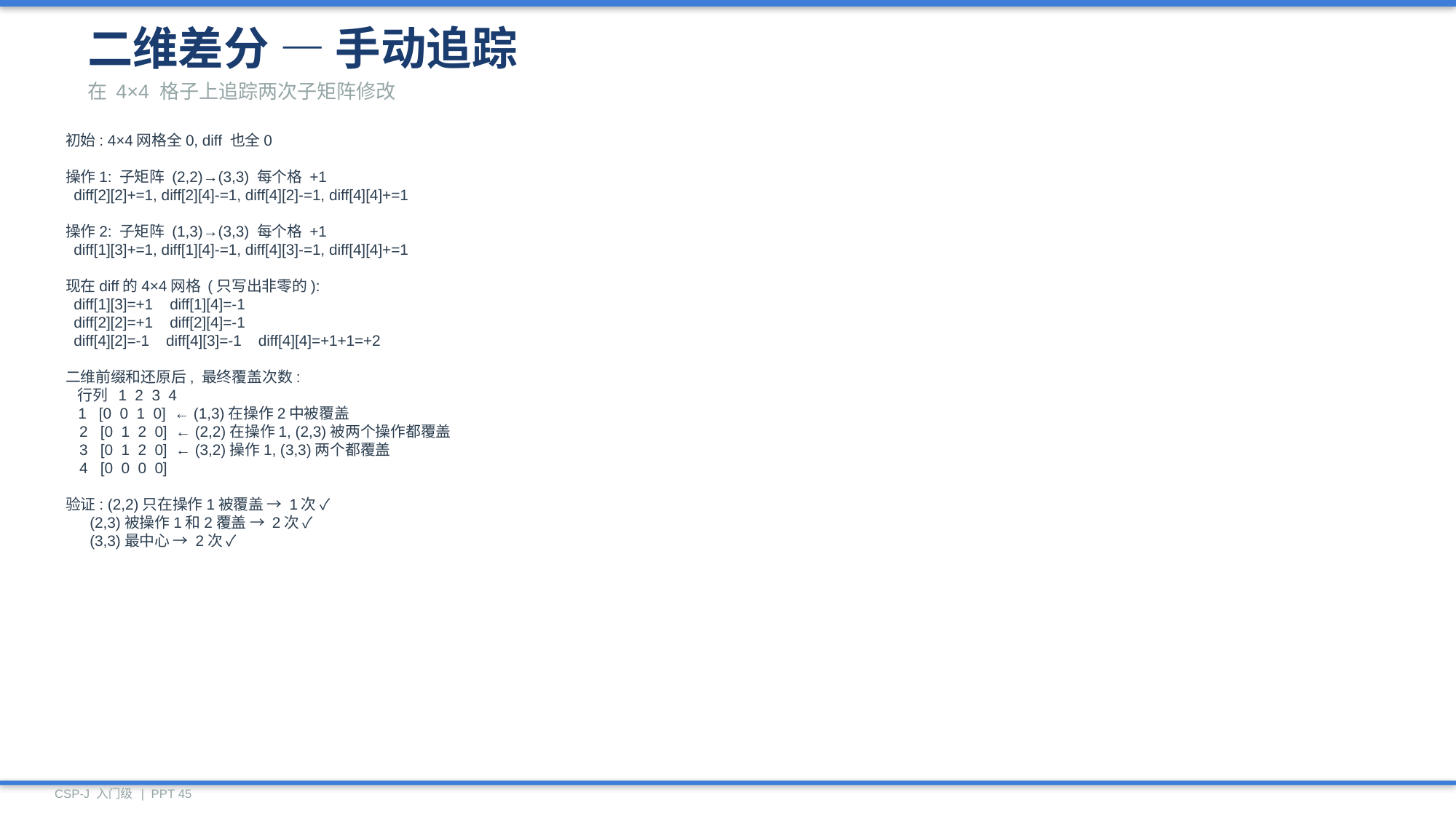

二维差分 — 手动追踪
在 4×4 格子上追踪两次子矩阵修改
初始: 4×4网格全0, diff 也全0
操作1: 子矩阵 (2,2)→(3,3) 每个格 +1
  diff[2][2]+=1, diff[2][4]-=1, diff[4][2]-=1, diff[4][4]+=1
操作2: 子矩阵 (1,3)→(3,3) 每个格 +1
  diff[1][3]+=1, diff[1][4]-=1, diff[4][3]-=1, diff[4][4]+=1
现在diff的4×4网格 (只写出非零的):
  diff[1][3]=+1    diff[1][4]=-1
  diff[2][2]=+1    diff[2][4]=-1
  diff[4][2]=-1    diff[4][3]=-1    diff[4][4]=+1+1=+2
二维前缀和还原后, 最终覆盖次数:
  行列  1  2  3  4
   1   [0  0  1  0]  ← (1,3)在操作2中被覆盖
   2   [0  1  2  0]  ← (2,2)在操作1, (2,3)被两个操作都覆盖
   3   [0  1  2  0]  ← (3,2)操作1, (3,3)两个都覆盖
   4   [0  0  0  0]
验证: (2,2)只在操作1被覆盖 → 1次 ✓
      (2,3)被操作1和2覆盖 → 2次 ✓
      (3,3)最中心 → 2次 ✓

CSP-J 入门级  |  PPT 45